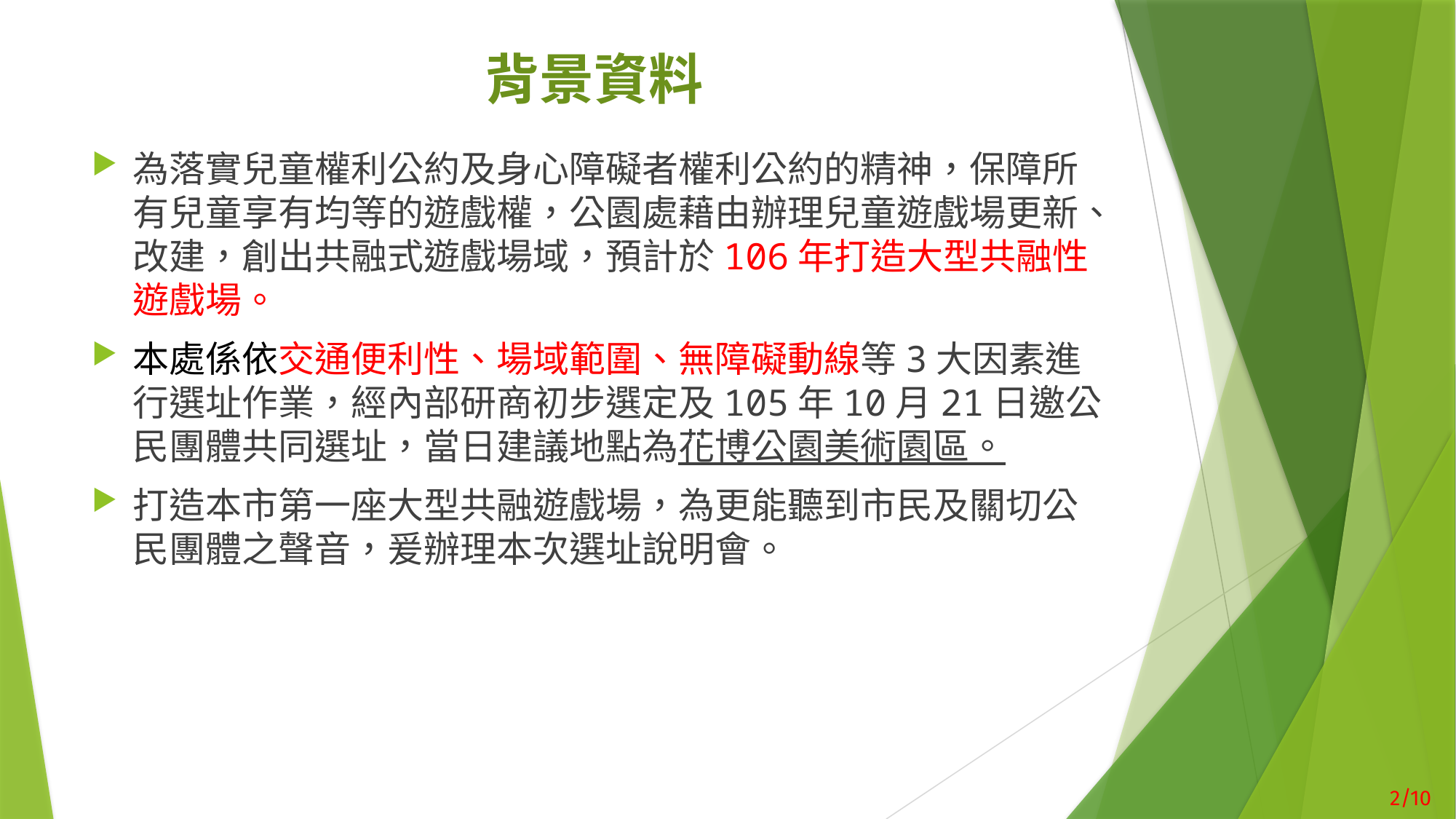

# 背景資料
為落實兒童權利公約及身心障礙者權利公約的精神，保障所有兒童享有均等的遊戲權，公園處藉由辦理兒童遊戲場更新、改建，創出共融式遊戲場域，預計於106年打造大型共融性遊戲場。
本處係依交通便利性、場域範圍、無障礙動線等3大因素進行選址作業，經內部研商初步選定及105年10月21日邀公民團體共同選址，當日建議地點為花博公園美術園區。
打造本市第一座大型共融遊戲場，為更能聽到市民及關切公民團體之聲音，爰辦理本次選址說明會。

2/10